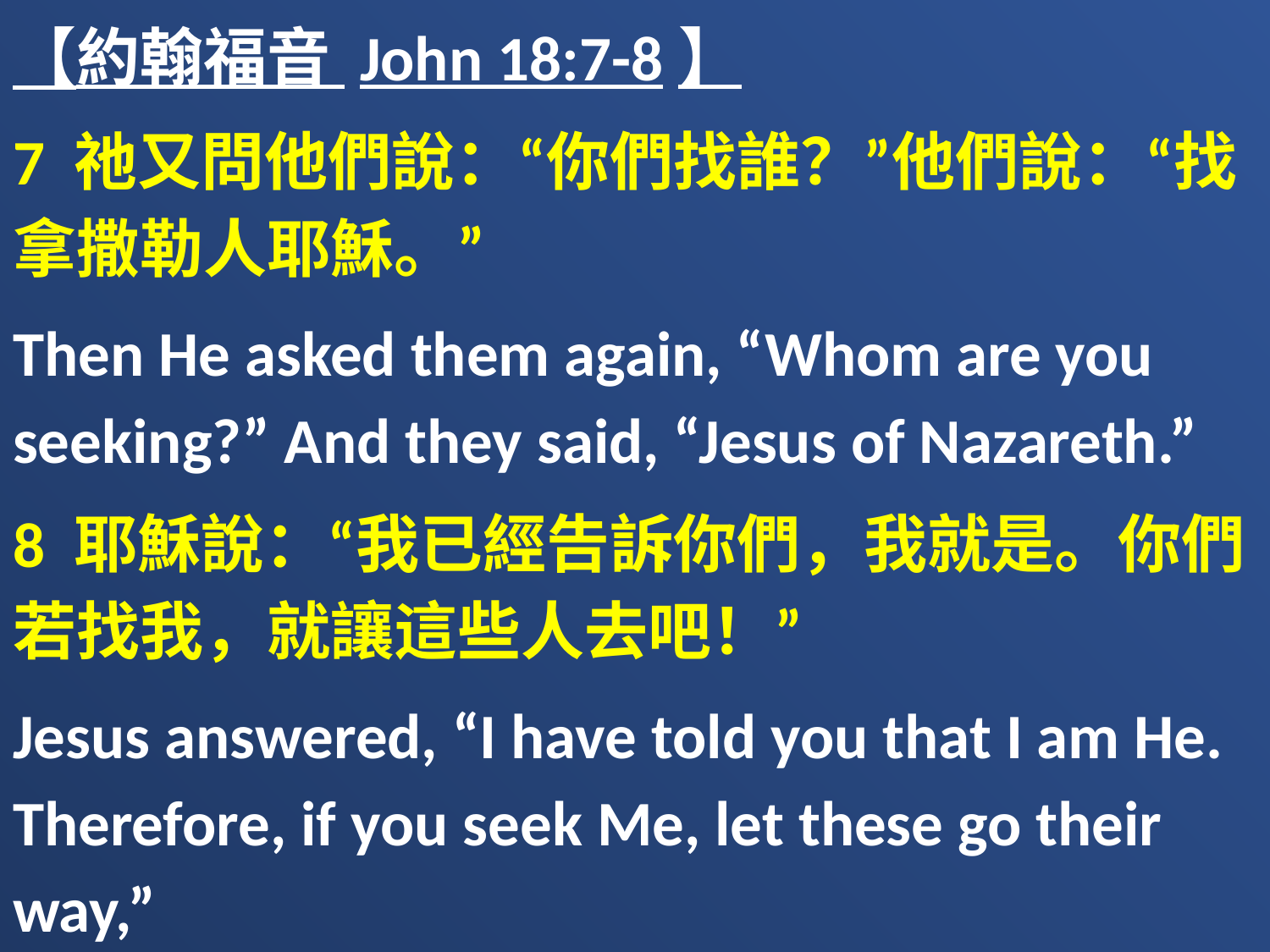

【約翰福音 John 18:7-8】
7 祂又問他們說：“你們找誰？”他們說：“找拿撒勒人耶穌。”
Then He asked them again, “Whom are you seeking?” And they said, “Jesus of Nazareth.”
8 耶穌說：“我已經告訴你們，我就是。你們若找我，就讓這些人去吧！”
Jesus answered, “I have told you that I am He. Therefore, if you seek Me, let these go their way,”